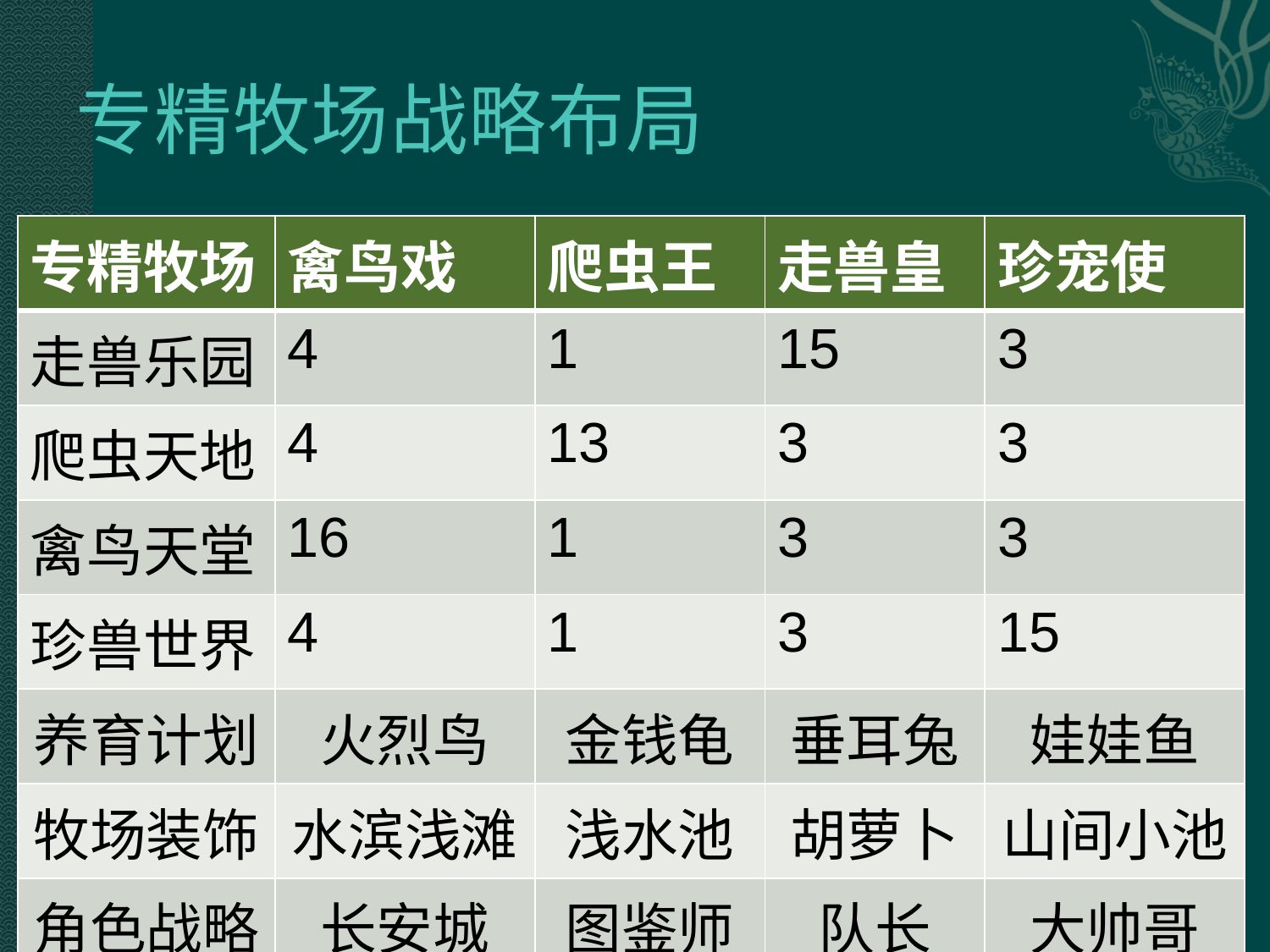

# 专精牧场战略布局
| 专精牧场 | 禽鸟戏 | 爬虫王 | 走兽皇 | 珍宠使 |
| --- | --- | --- | --- | --- |
| 走兽乐园 | 4 | 1 | 15 | 3 |
| 爬虫天地 | 4 | 13 | 3 | 3 |
| 禽鸟天堂 | 16 | 1 | 3 | 3 |
| 珍兽世界 | 4 | 1 | 3 | 15 |
| 养育计划 | 火烈鸟 | 金钱龟 | 垂耳兔 | 娃娃鱼 |
| 牧场装饰 | 水滨浅滩 | 浅水池 | 胡萝卜 | 山间小池 |
| 角色战略 | 长安城 | 图鉴师 | 队长 | 大帅哥 |